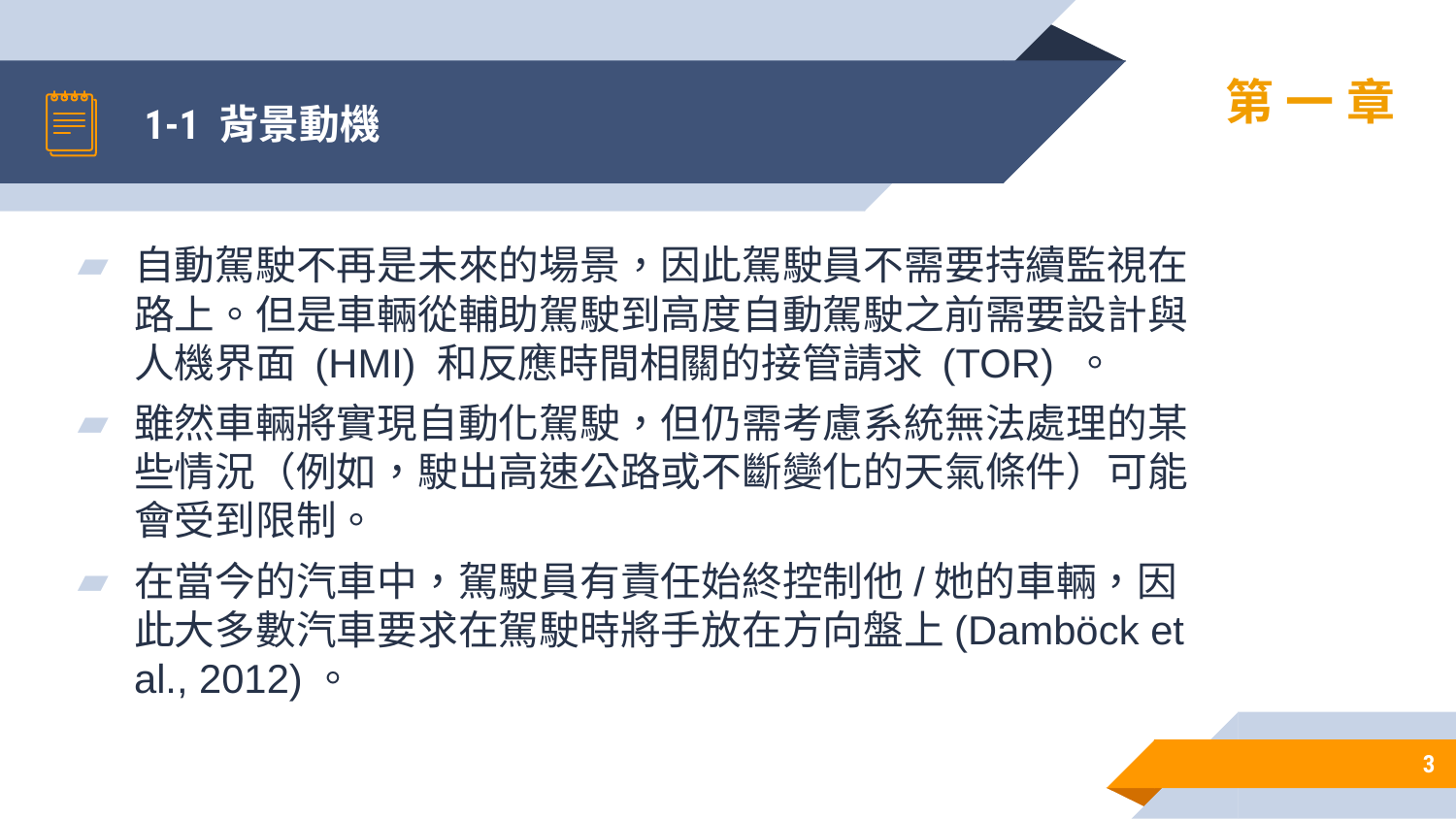

# 1-1 背景動機
第一章

自動駕駛不再是未來的場景，因此駕駛員不需要持續監視在路上。但是車輛從輔助駕駛到高度自動駕駛之前需要設計與人機界面 (HMI) 和反應時間相關的接管請求 (TOR) 。
雖然車輛將實現自動化駕駛，但仍需考慮系統無法處理的某些情況（例如，駛出高速公路或不斷變化的天氣條件）可能會受到限制。
在當今的汽車中，駕駛員有責任始終控制他/她的車輛，因此大多數汽車要求在駕駛時將手放在方向盤上(Damböck et al., 2012)。
3